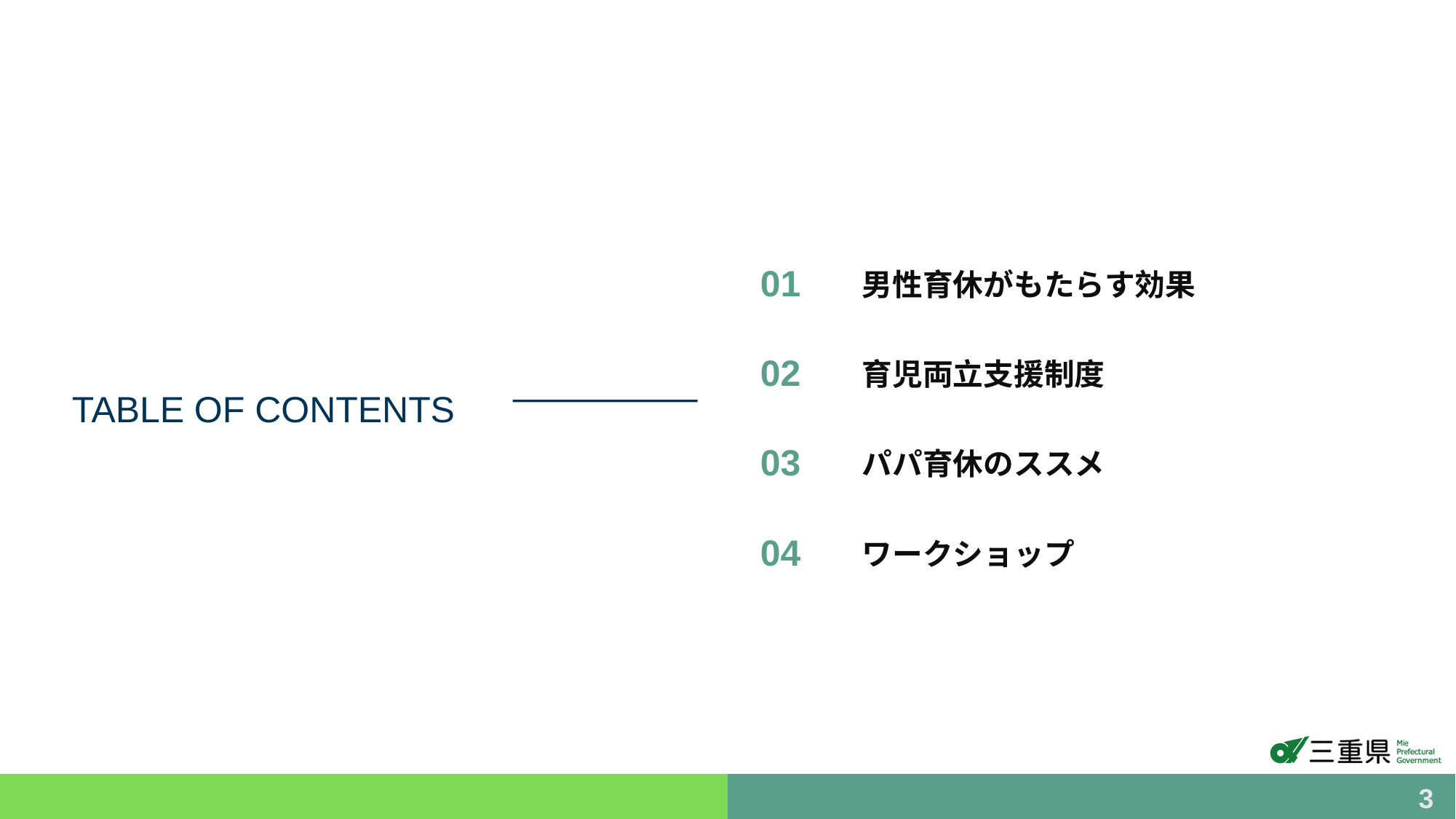

男性育休がもたらす効果
育児両立支援制度
パパ育休のススメ
ワークショップ
01
02
03
04
TABLE OF CONTENTS